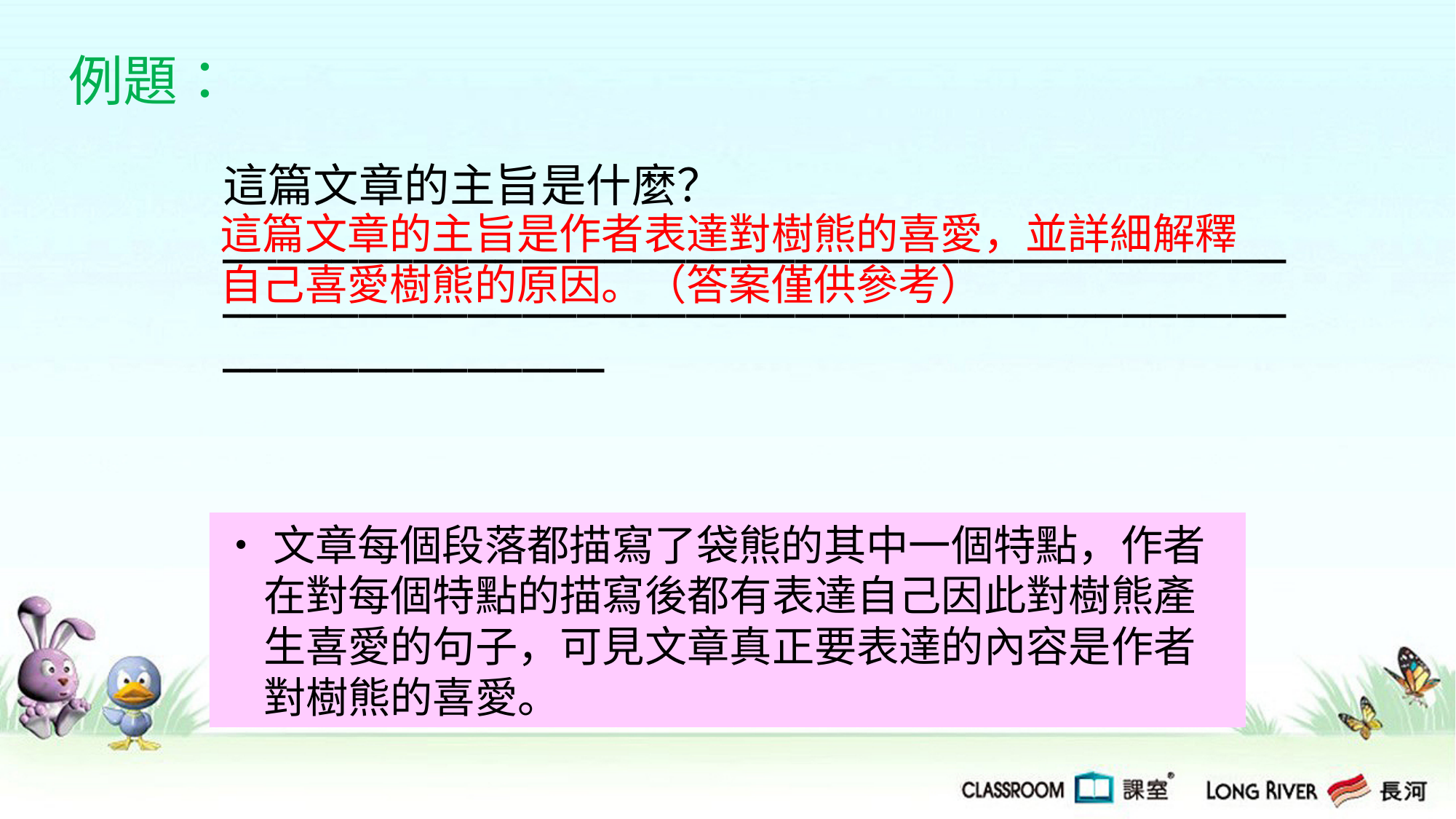

例題：
這篇文章的主旨是什麼？____________________________________________________________________________________________
這篇文章的主旨是作者表達對樹熊的喜愛，並詳細解釋自己喜愛樹熊的原因。（答案僅供參考）
‧文章每個段落都描寫了袋熊的其中一個特點，作者在對每個特點的描寫後都有表達自己因此對樹熊產生喜愛的句子，可見文章真正要表達的內容是作者對樹熊的喜愛。